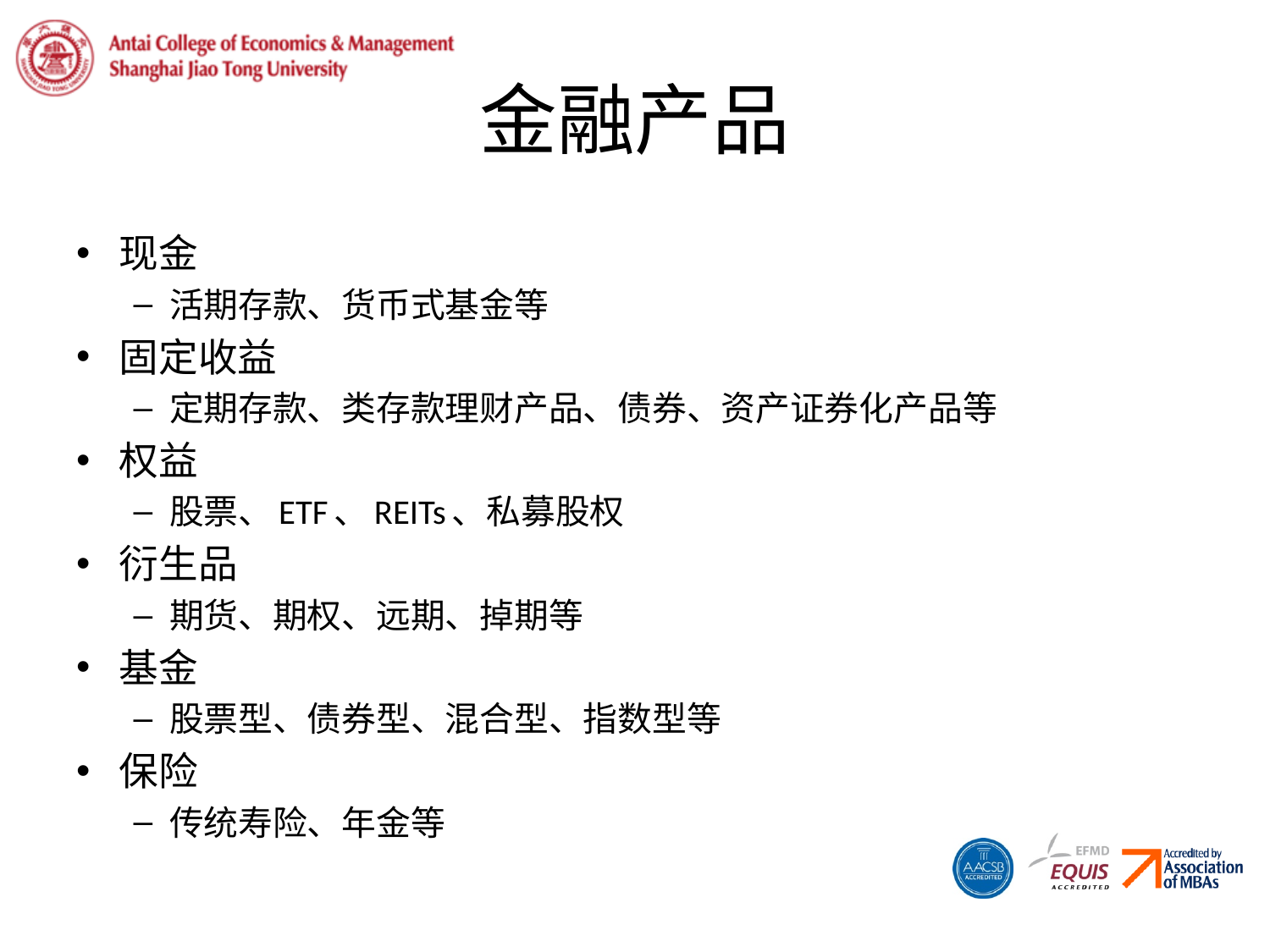

# 金融产品
现金
活期存款、货币式基金等
固定收益
定期存款、类存款理财产品、债券、资产证券化产品等
权益
股票、ETF、REITs、私募股权
衍生品
期货、期权、远期、掉期等
基金
股票型、债券型、混合型、指数型等
保险
传统寿险、年金等